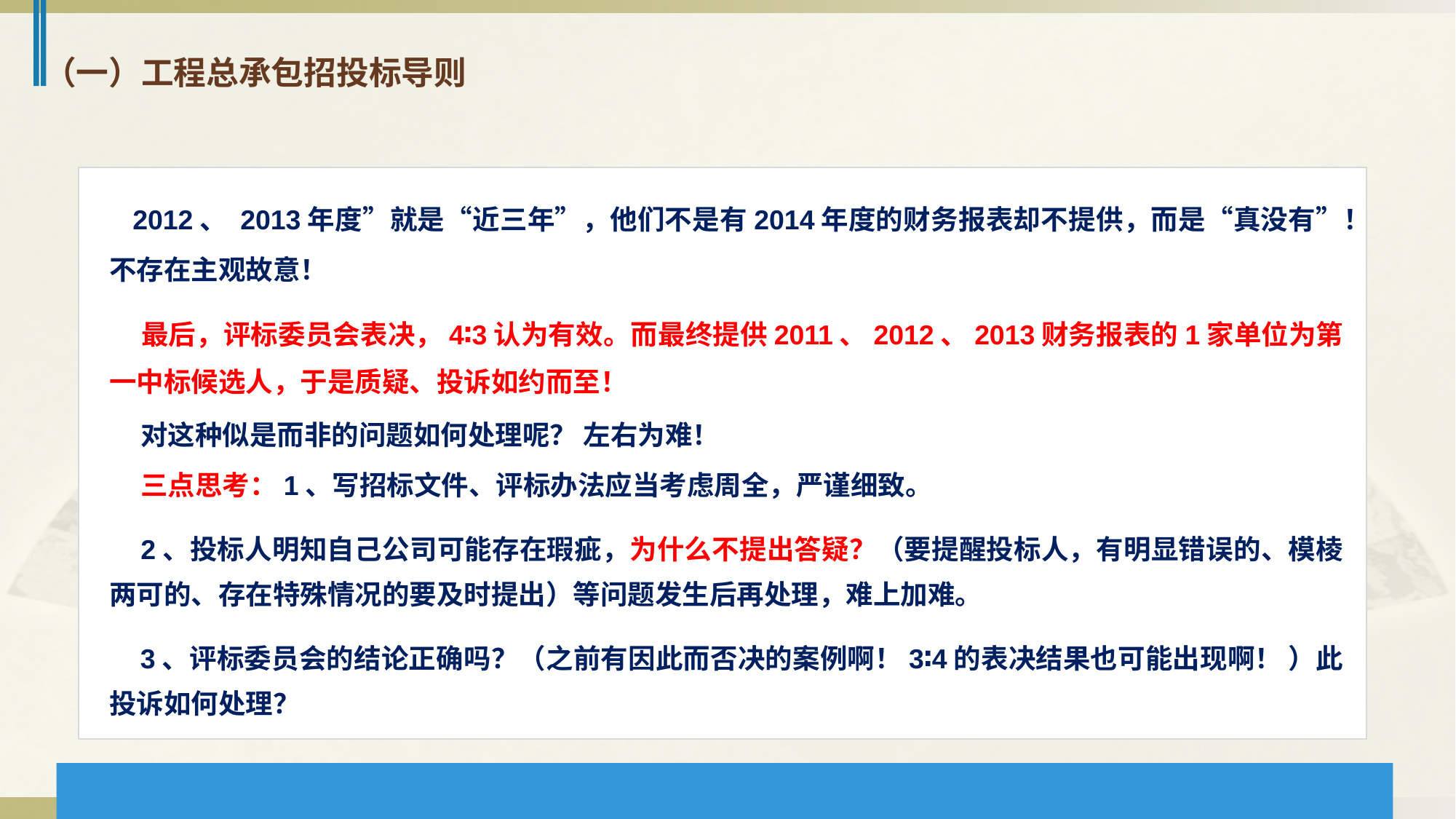

（一）工程总承包招投标导则

   2012、 2013年度”就是“近三年”，他们不是有2014年度的财务报表却不提供，而是“真没有”！不存在主观故意！
    最后，评标委员会表决，4∶3认为有效。而最终提供2011、2012、2013财务报表的1家单位为第一中标候选人，于是质疑、投诉如约而至！
    对这种似是而非的问题如何处理呢？ 左右为难！
    三点思考：1、写招标文件、评标办法应当考虑周全，严谨细致。
    2、投标人明知自己公司可能存在瑕疵，为什么不提出答疑？（要提醒投标人，有明显错误的、模棱两可的、存在特殊情况的要及时提出）等问题发生后再处理，难上加难。
    3、评标委员会的结论正确吗？（之前有因此而否决的案例啊！3∶4的表决结果也可能出现啊！ ）此投诉如何处理？